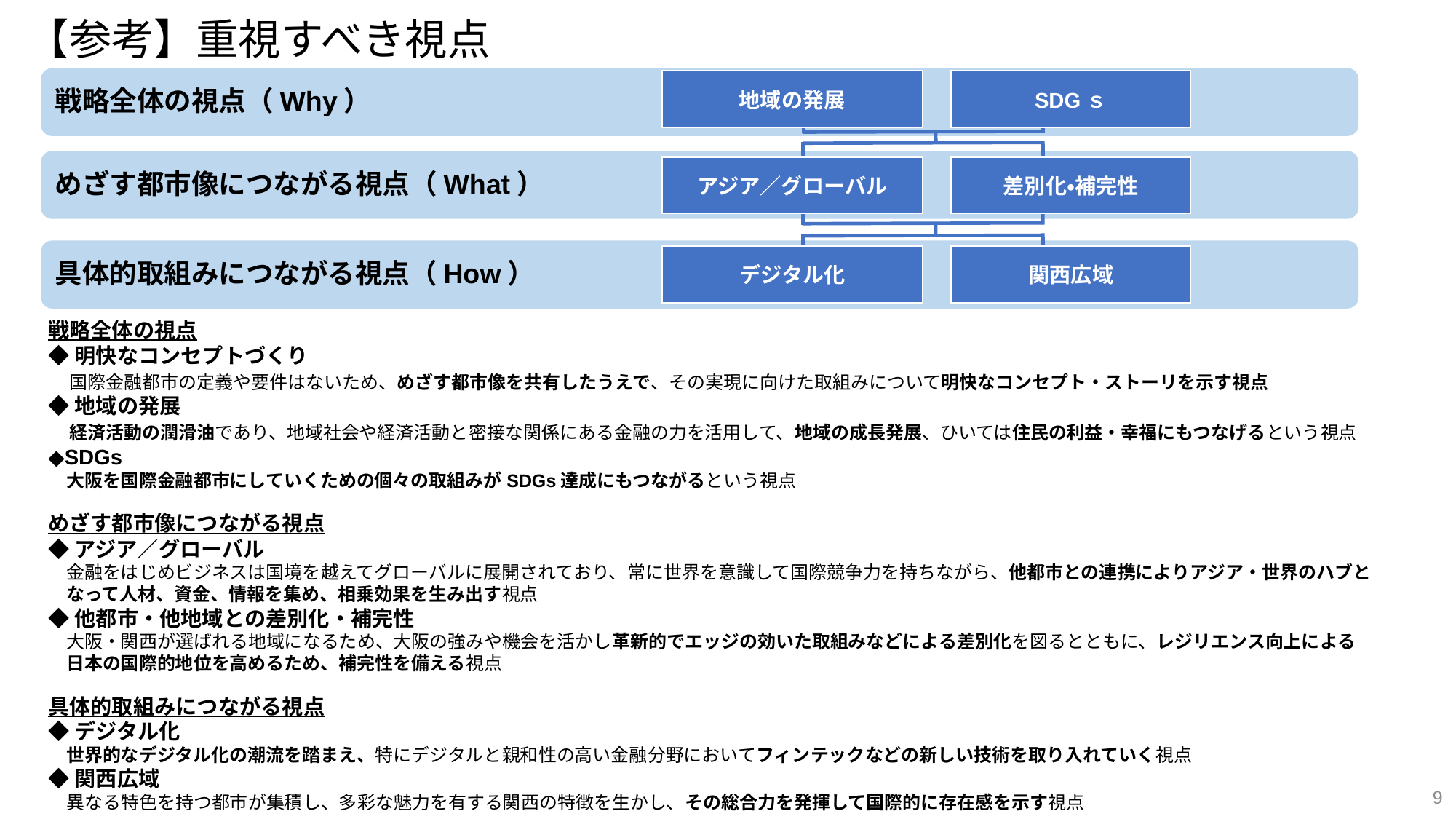

【参考】重視すべき視点
戦略全体の視点（Why）
地域の発展
SDGｓ
めざす都市像につながる視点（What）
アジア／グローバル
差別化・補完性
具体的取組みにつながる視点（How）
デジタル化
関西広域
戦略全体の視点
◆明快なコンセプトづくり
　国際金融都市の定義や要件はないため、めざす都市像を共有したうえで、その実現に向けた取組みについて明快なコンセプト・ストーリを示す視点
◆地域の発展
　経済活動の潤滑油であり、地域社会や経済活動と密接な関係にある金融の力を活用して、地域の成長発展、ひいては住民の利益・幸福にもつなげるという視点
◆SDGs
　大阪を国際金融都市にしていくための個々の取組みがSDGs達成にもつながるという視点

めざす都市像につながる視点
◆アジア／グローバル
　金融をはじめビジネスは国境を越えてグローバルに展開されており、常に世界を意識して国際競争力を持ちながら、他都市との連携によりアジア・世界のハブと
　なって人材、資金、情報を集め、相乗効果を生み出す視点
◆他都市・他地域との差別化・補完性
　大阪・関西が選ばれる地域になるため、大阪の強みや機会を活かし革新的でエッジの効いた取組みなどによる差別化を図るとともに、レジリエンス向上による
　日本の国際的地位を高めるため、補完性を備える視点

具体的取組みにつながる視点
◆デジタル化
　世界的なデジタル化の潮流を踏まえ、特にデジタルと親和性の高い金融分野においてフィンテックなどの新しい技術を取り入れていく視点
◆関西広域
　異なる特色を持つ都市が集積し、多彩な魅力を有する関西の特徴を生かし、その総合力を発揮して国際的に存在感を示す視点
9